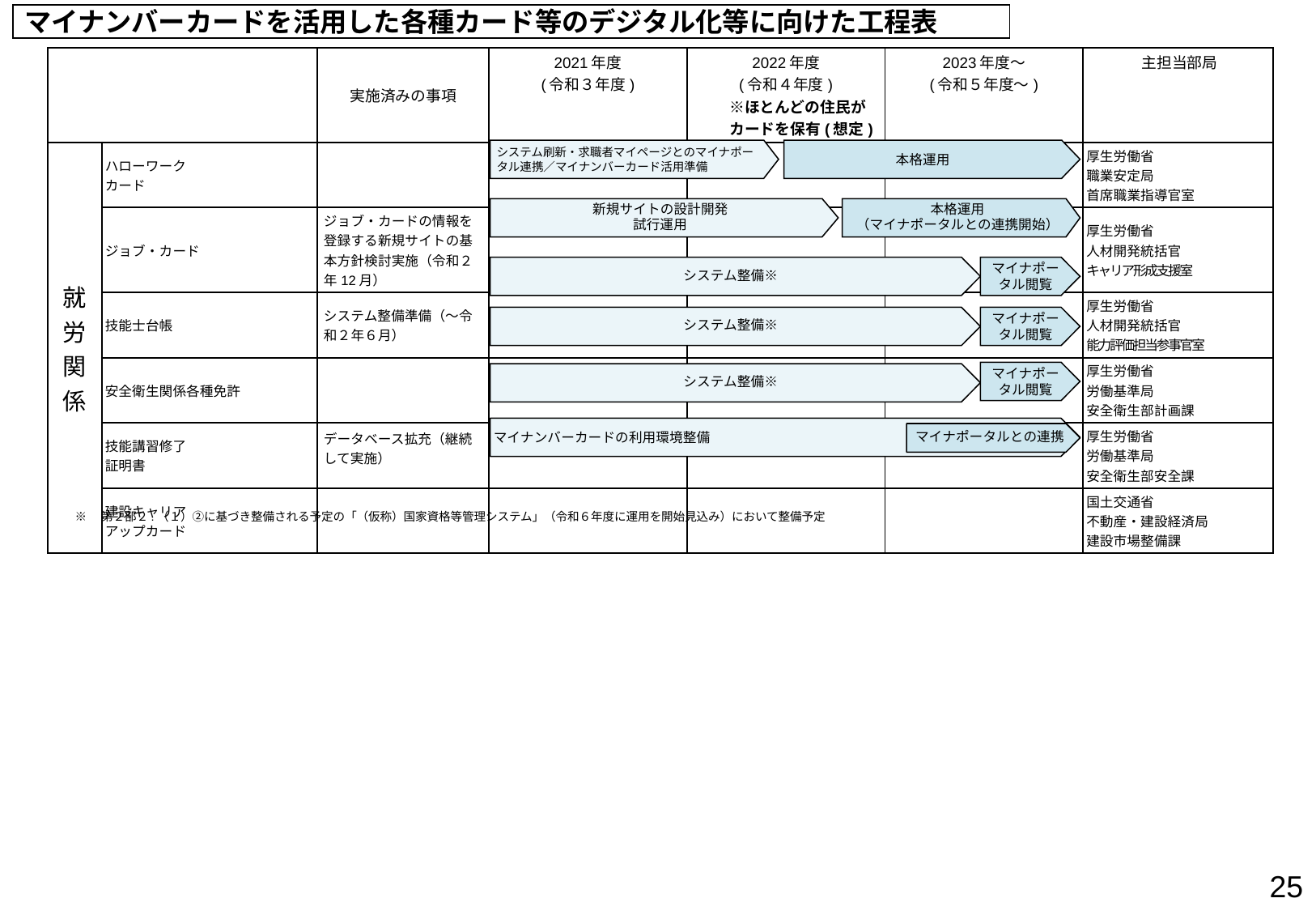

マイナンバーカードを活用した各種カード等のデジタル化等に向けた工程表
|  |  | 実施済みの事項 | 2021年度 (令和３年度) | 2022年度 (令和４年度) 　※ほとんどの住民が 　　カードを保有(想定) | 2023年度～ (令和５年度～) | 主担当部局 |
| --- | --- | --- | --- | --- | --- | --- |
| 就労関係 | ハローワーク カード |  |  |  |  | 厚生労働省 職業安定局 首席職業指導官室 |
|  | ジョブ・カード | ジョブ・カードの情報を登録する新規サイトの基本方針検討実施（令和２年12月） |  |  |  | 厚生労働省 人材開発統括官 キャリア形成支援室 |
|  | 技能士台帳 | システム整備準備（～令和２年６月） |  |  |  | 厚生労働省 人材開発統括官 能力評価担当参事官室 |
|  | 安全衛生関係各種免許 |  |  |  |  | 厚生労働省 労働基準局 安全衛生部計画課 |
|  | 技能講習修了 証明書 | データベース拡充（継続して実施） |  |  |  | 厚生労働省 労働基準局 安全衛生部安全課 |
|  | 建設キャリア アップカード |  |  |  |  | 国土交通省 不動産・建設経済局 建設市場整備課 |
システム刷新・求職者マイページとのマイナポータル連携／マイナンバーカード活用準備
本格運用
新規サイトの設計開発
試行運用
本格運用
（マイナポータルとの連携開始）
システム整備※
マイナポータル閲覧
システム整備※
マイナポータル閲覧
マイナポータル閲覧
システム整備※
マイナンバーカードの利用環境整備
マイナポータルとの連携
※　第２部２.（１）②に基づき整備される予定の「（仮称）国家資格等管理システム」（令和６年度に運用を開始見込み）において整備予定
25